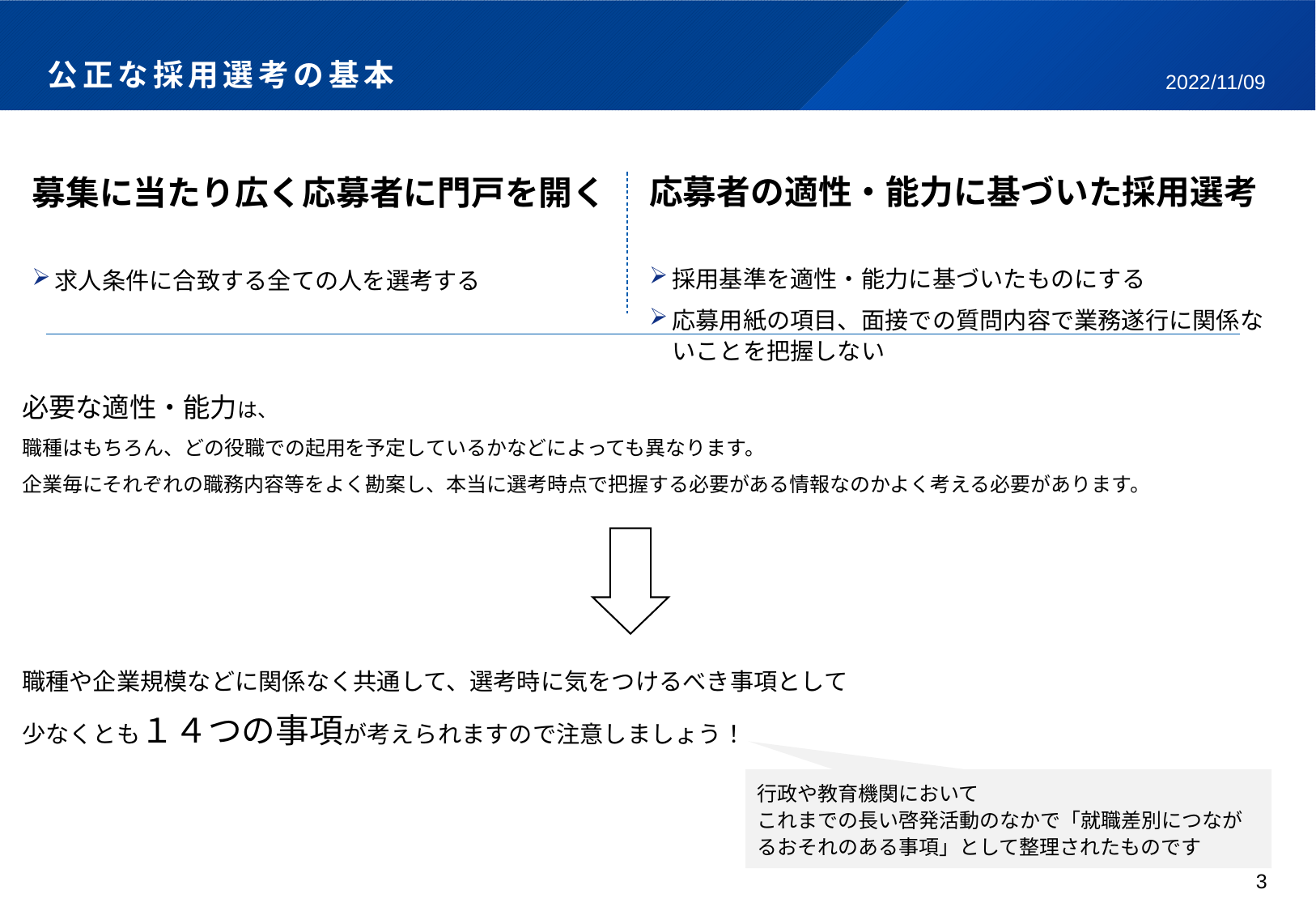

# 公正な採用選考の基本
2022/11/09
応募者の適性・能力に基づいた採用選考
採用基準を適性・能力に基づいたものにする
応募用紙の項目、面接での質問内容で業務遂行に関係ないことを把握しない
募集に当たり広く応募者に門戸を開く
求人条件に合致する全ての人を選考する

必要な適性・能力は、
職種はもちろん、どの役職での起用を予定しているかなどによっても異なります。
企業毎にそれぞれの職務内容等をよく勘案し、本当に選考時点で把握する必要がある情報なのかよく考える必要があります。

職種や企業規模などに関係なく共通して、選考時に気をつけるべき事項として
少なくとも１４つの事項が考えられますので注意しましょう！
行政や教育機関において
これまでの長い啓発活動のなかで「就職差別につながるおそれのある事項」として整理されたものです
3